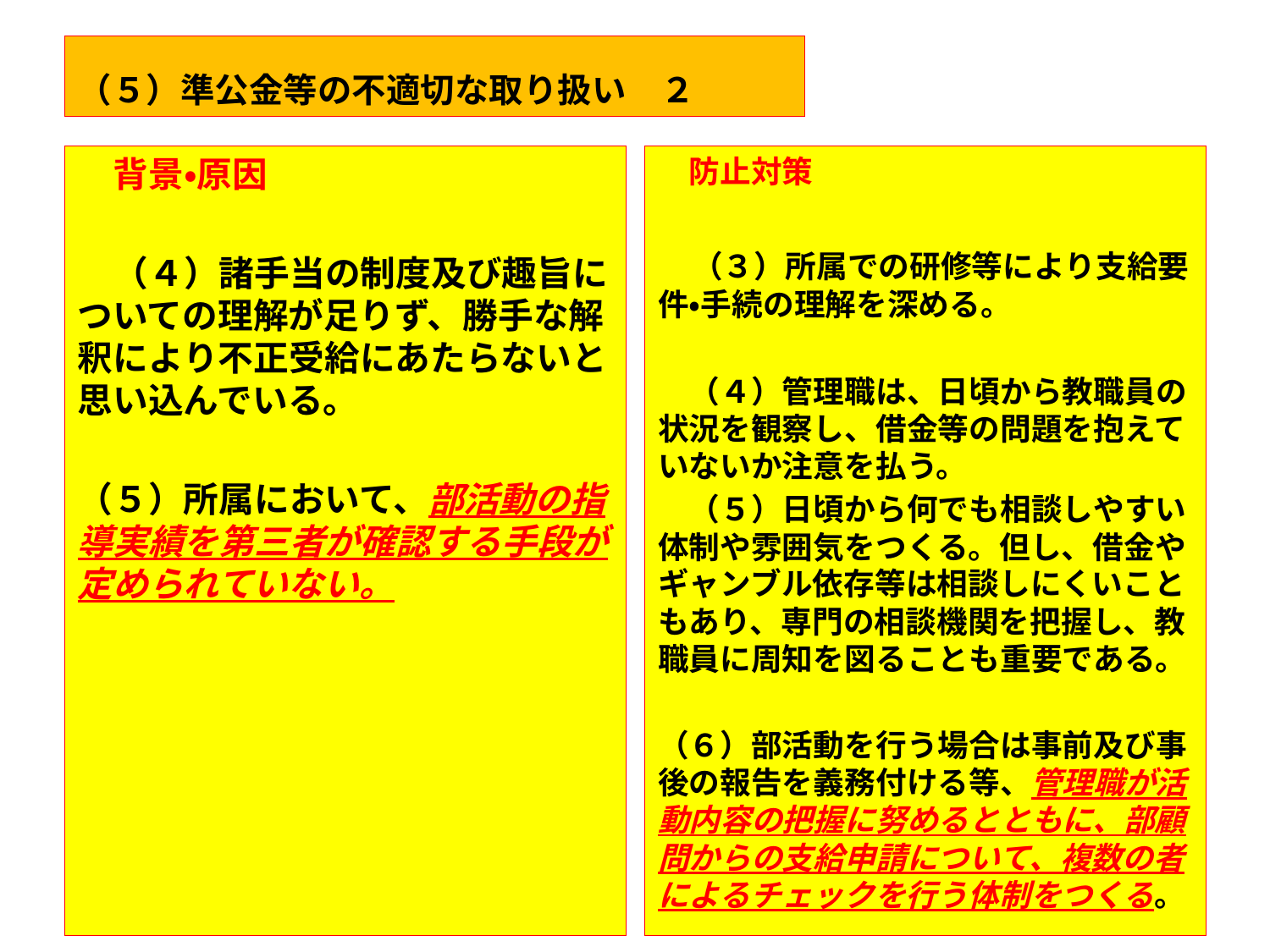

（５）準公金等の不適切な取り扱い　２
　背景・原因

　（４）諸手当の制度及び趣旨についての理解が足りず、勝手な解釈により不正受給にあたらないと思い込んでいる。

（５）所属において、部活動の指導実績を第三者が確認する手段が定められていない。
　防止対策

　（３）所属での研修等により支給要件・手続の理解を深める。

　（４）管理職は、日頃から教職員の状況を観察し、借金等の問題を抱えていないか注意を払う。
　（５）日頃から何でも相談しやすい体制や雰囲気をつくる。但し、借金やギャンブル依存等は相談しにくいこともあり、専門の相談機関を把握し、教職員に周知を図ることも重要である。

（６）部活動を行う場合は事前及び事後の報告を義務付ける等、管理職が活動内容の把握に努めるとともに、部顧問からの支給申請について、複数の者によるチェックを行う体制をつくる。